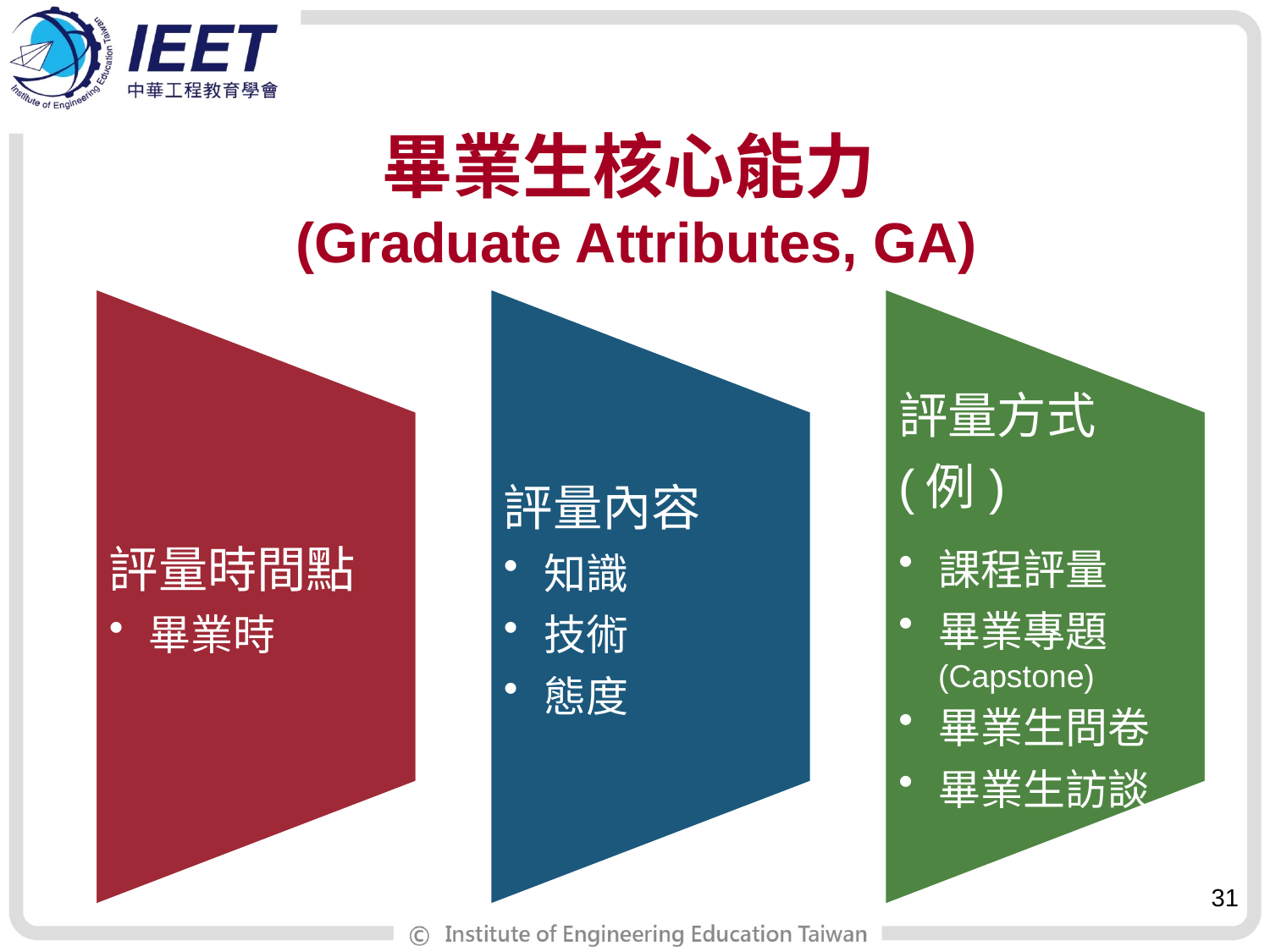

# 畢業生核心能力 (Graduate Attributes, GA)
評量時間點
畢業時
評量內容
知識
評量方式(例)
課程評量
技術
態度
畢業專題 (Capstone)
畢業生問卷
畢業生訪談
31